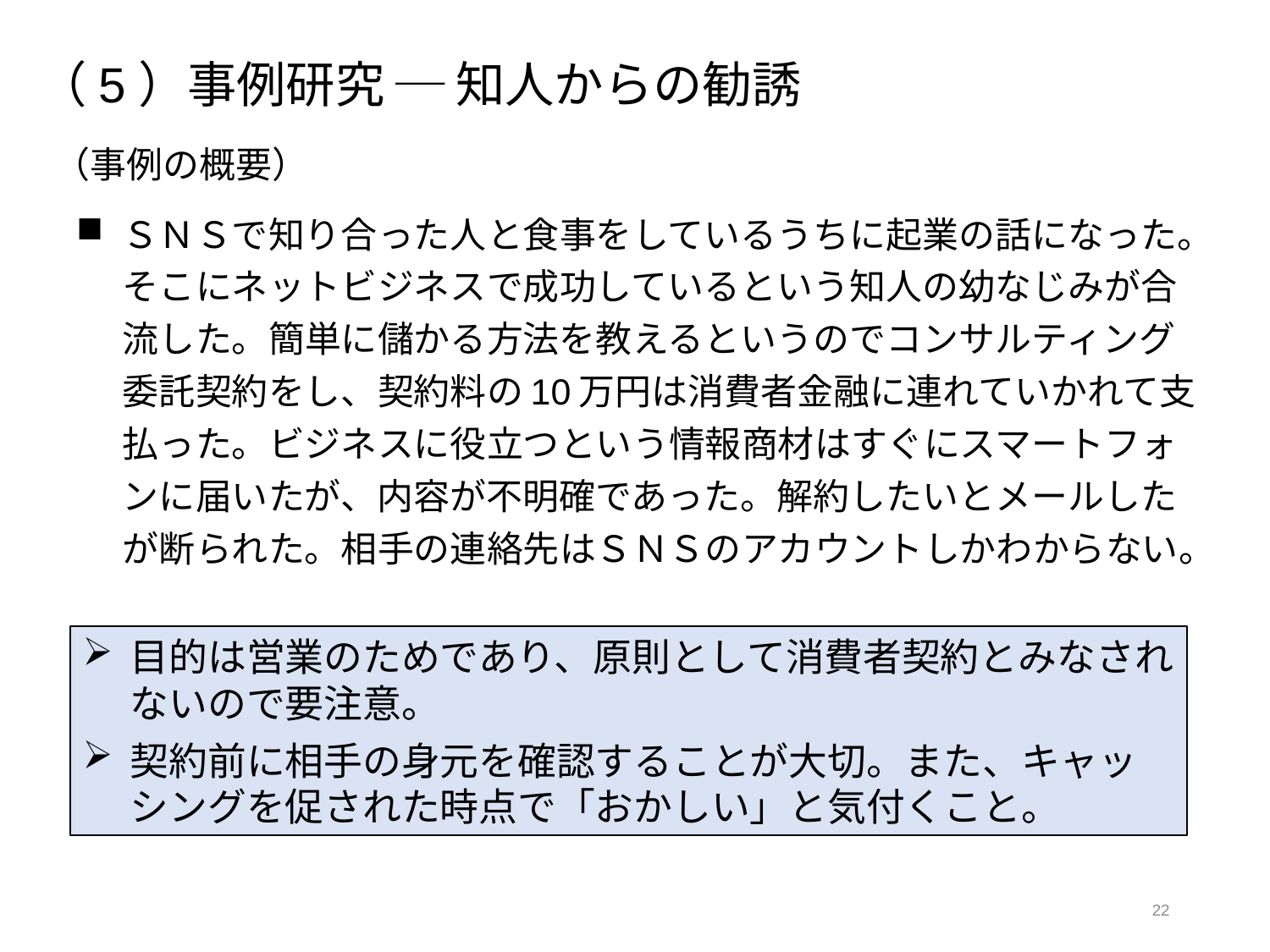

（5）事例研究 ─ 知人からの勧誘
（事例の概要）
ＳＮＳで知り合った人と食事をしているうちに起業の話になった。そこにネットビジネスで成功しているという知人の幼なじみが合流した。簡単に儲かる方法を教えるというのでコンサルティング委託契約をし、契約料の10万円は消費者金融に連れていかれて支払った。ビジネスに役立つという情報商材はすぐにスマートフォンに届いたが、内容が不明確であった。解約したいとメールしたが断られた。相手の連絡先はＳＮＳのアカウントしかわからない。

目的は営業のためであり、原則として消費者契約とみなされないので要注意。
契約前に相手の身元を確認することが大切。また、キャッシングを促された時点で「おかしい」と気付くこと。
22